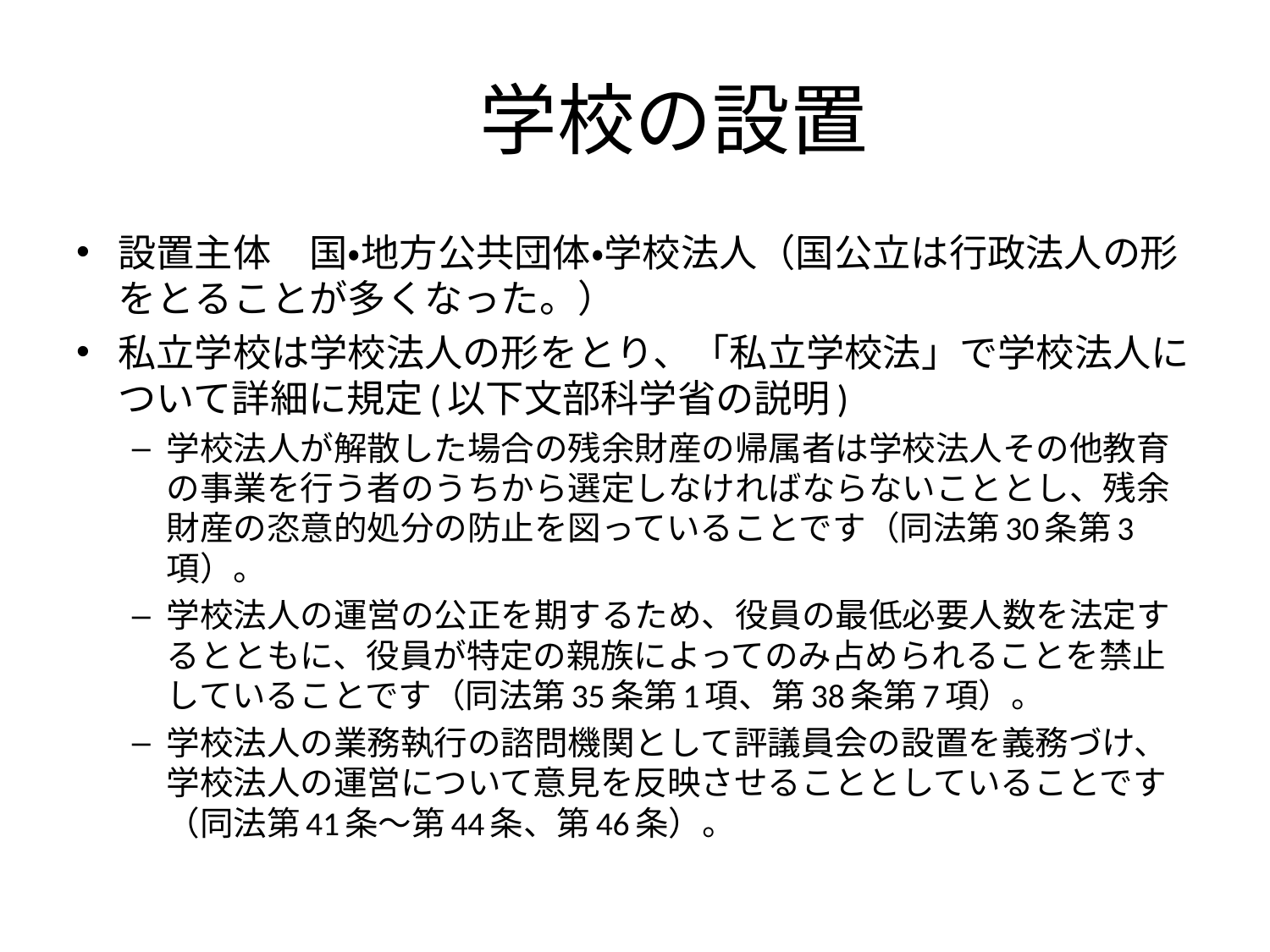

# 学校の設置
設置主体　国・地方公共団体・学校法人（国公立は行政法人の形をとることが多くなった。）
私立学校は学校法人の形をとり、「私立学校法」で学校法人について詳細に規定(以下文部科学省の説明)
学校法人が解散した場合の残余財産の帰属者は学校法人その他教育の事業を行う者のうちから選定しなければならないこととし、残余財産の恣意的処分の防止を図っていることです（同法第30条第3項）。
学校法人の運営の公正を期するため、役員の最低必要人数を法定するとともに、役員が特定の親族によってのみ占められることを禁止していることです（同法第35条第1項、第38条第7項）。
学校法人の業務執行の諮問機関として評議員会の設置を義務づけ、学校法人の運営について意見を反映させることとしていることです（同法第41条～第44条、第46条）。